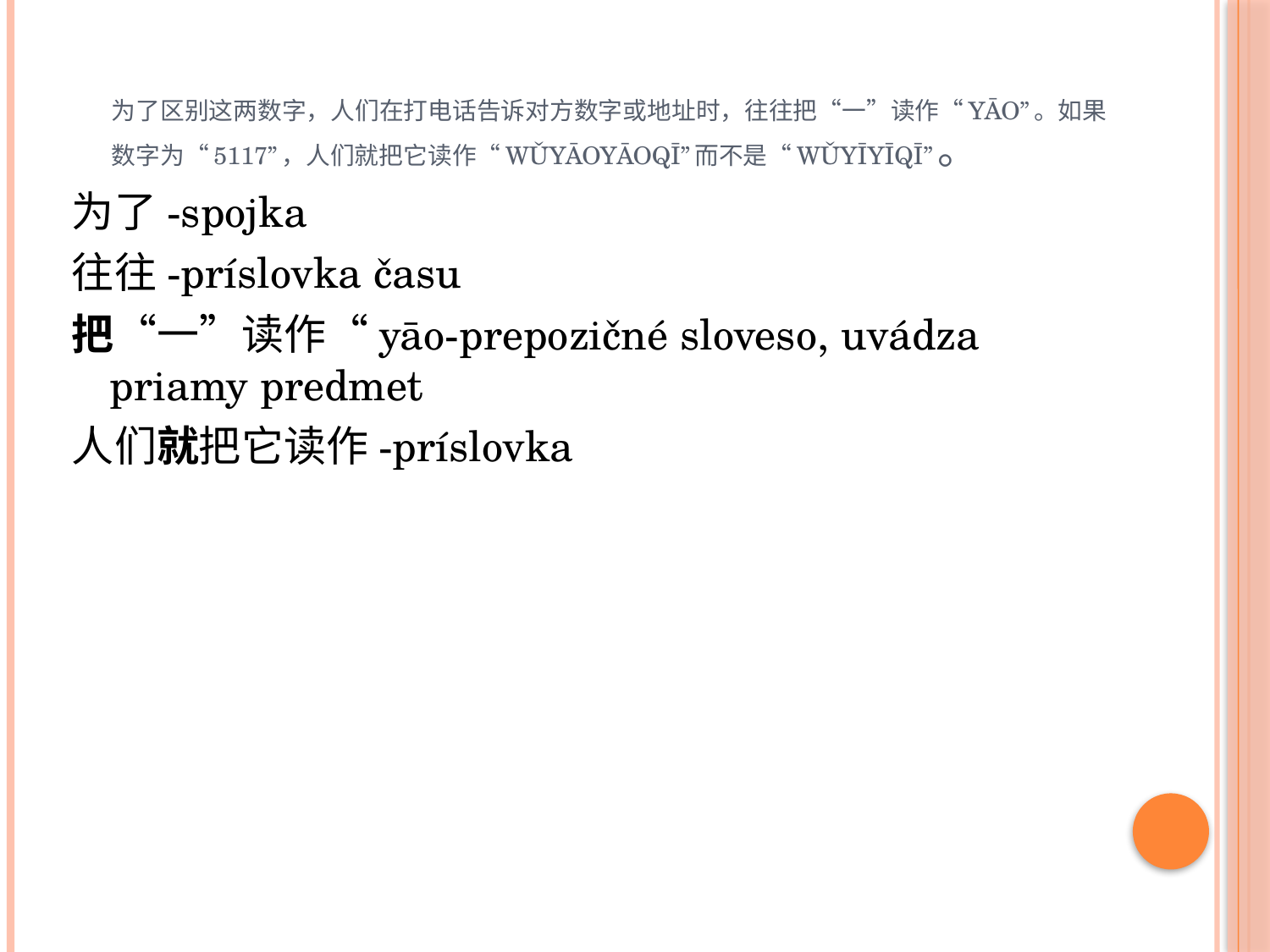

# 为了区别这两数字，人们在打电话告诉对方数字或地址时，往往把“一”读作“yāo”。如果数字为“5117”，人们就把它读作“wǔyāoyāoqī”而不是“wǔyīyīqī”。
为了-spojka
往往-príslovka času
把“一”读作“yāo-prepozičné sloveso, uvádza priamy predmet
人们就把它读作-príslovka